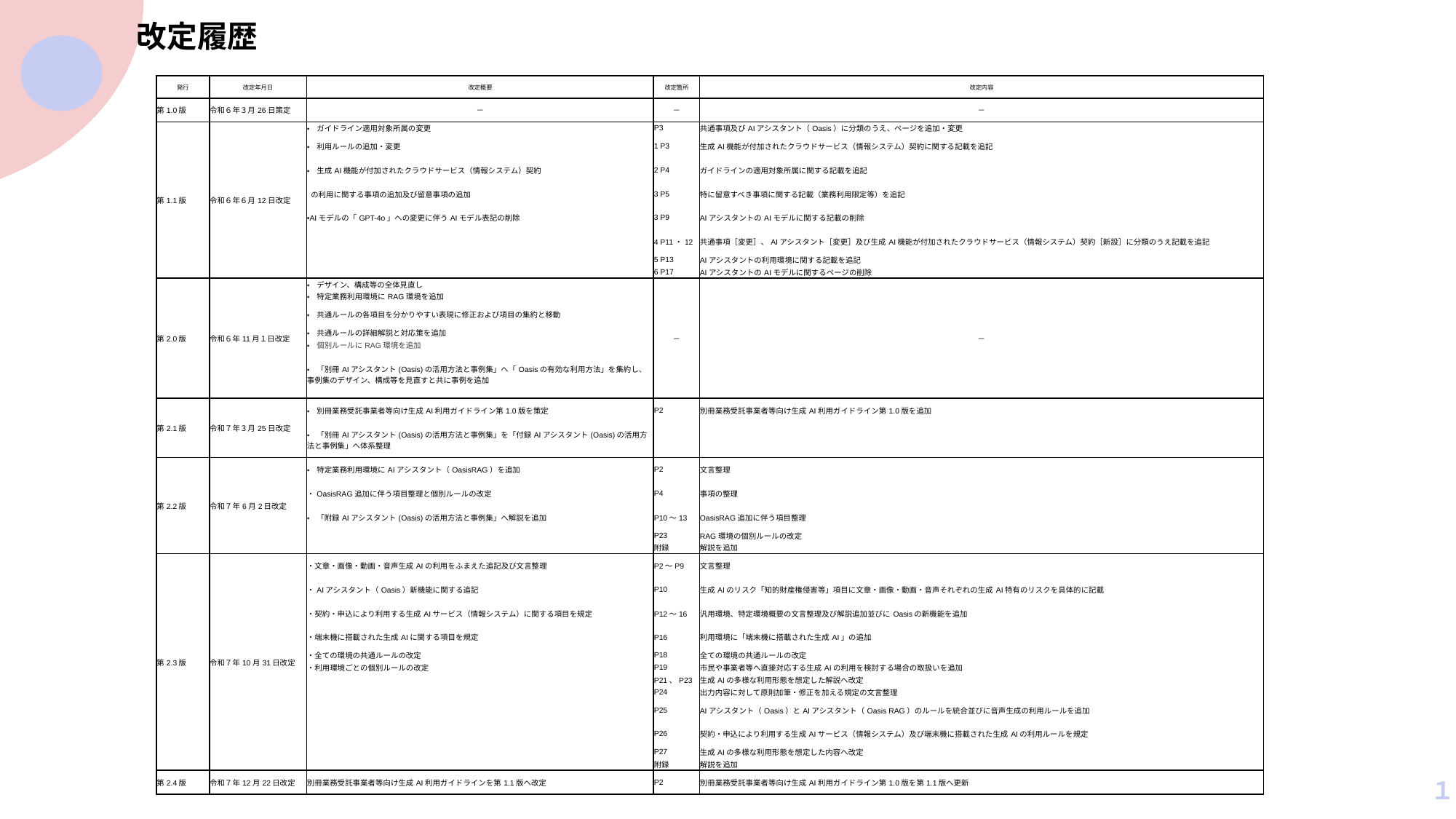

改定履歴
| 発行 | 改定年月日 | 改定概要 | 改定箇所 | 改定内容 |
| --- | --- | --- | --- | --- |
| 第1.0版 | 令和６年３月26日策定 | － | － | － |
| 第1.1版 | 令和６年６月12日改定 | •ガイドライン適用対象所属の変更 | P3 | 共通事項及びAIアシスタント（Oasis）に分類のうえ、ページを追加・変更 |
|  |  | •利用ルールの追加・変更 | 1 P3 | 生成AI機能が付加されたクラウドサービス（情報システム）契約に関する記載を追記 |
|  |  | •生成AI機能が付加されたクラウドサービス（情報システム）契約 | 2 P4 | ガイドラインの適用対象所属に関する記載を追記 |
|  |  | の利用に関する事項の追加及び留意事項の追加 | 3 P5 | 特に留意すべき事項に関する記載（業務利用限定等）を追記 |
|  |  | •AIモデルの「GPT-4o」への変更に伴うAIモデル表記の削除 | 3 P9 | AIアシスタントのAIモデルに関する記載の削除 |
|  |  |  | 4 P11・12 | 共通事項［変更］、AIアシスタント［変更］及び生成AI機能が付加されたクラウドサービス（情報システム）契約［新設］に分類のうえ記載を追記 |
|  |  |  | 5 P13 | AIアシスタントの利用環境に関する記載を追記 |
|  |  |  | 6 P17 | AIアシスタントのAIモデルに関するページの削除 |
| 第2.0版 | 令和６年11月１日改定 | •デザイン、構成等の全体見直し | － | － |
|  |  | •特定業務利用環境にRAG環境を追加 |  |  |
|  |  | •共通ルールの各項目を分かりやすい表現に修正および項目の集約と移動 |  |  |
|  |  | •共通ルールの詳細解説と対応策を追加 |  |  |
|  |  | •個別ルールにRAG環境を追加 |  |  |
|  |  | •「別冊AIアシスタント(Oasis)の活用方法と事例集」へ「Oasisの有効な利用方法」を集約し、事例集のデザイン、構成等を見直すと共に事例を追加 |  |  |
| 第2.1版 | 令和７年３月25日改定 | •別冊業務受託事業者等向け生成AI利用ガイドライン第1.0版を策定 | P2 | 別冊業務受託事業者等向け生成AI利用ガイドライン第1.0版を追加 |
|  |  | •「別冊AIアシスタント(Oasis)の活用方法と事例集」を「付録AIアシスタント(Oasis)の活用方法と事例集」へ体系整理 |  |  |
| 第2.2版 | 令和７年6月2日改定 | •特定業務利用環境にAIアシスタント（OasisRAG）を追加 | P2 | 文言整理 |
|  |  | ・OasisRAG追加に伴う項目整理と個別ルールの改定 | P4 | 事項の整理 |
|  |  | •「附録AIアシスタント(Oasis)の活用方法と事例集」へ解説を追加 | P10～13 | OasisRAG追加に伴う項目整理 |
|  |  |  | P23 | RAG環境の個別ルールの改定 |
|  |  |  | 附録 | 解説を追加 |
| 第2.3版 | 令和７年10月31日改定 | ・文章・画像・動画・音声生成AIの利用をふまえた追記及び文言整理 | P2～P9 | 文言整理 |
|  |  | ・AIアシスタント（Oasis）新機能に関する追記 | P10 | 生成AIのリスク「知的財産権侵害等」項目に文章・画像・動画・音声それぞれの生成AI特有のリスクを具体的に記載 |
|  |  | ・契約・申込により利用する生成AIサービス（情報システム）に関する項目を規定 | P12～16 | 汎用環境、特定環境概要の文言整理及び解説追加並びにOasisの新機能を追加 |
|  |  | ・端末機に搭載された生成AIに関する項目を規定 | P16 | 利用環境に「端末機に搭載された生成AI」の追加 |
|  |  | ・全ての環境の共通ルールの改定 | P18 | 全ての環境の共通ルールの改定 |
|  |  | ・利用環境ごとの個別ルールの改定 | P19 | 市民や事業者等へ直接対応する生成AIの利用を検討する場合の取扱いを追加 |
|  |  |  | P21、P23 | 生成AIの多様な利用形態を想定した解説へ改定 |
|  |  |  | P24 | 出力内容に対して原則加筆・修正を加える規定の文言整理 |
|  |  |  | P25 | AIアシスタント（Oasis）とAIアシスタント（Oasis RAG）のルールを統合並びに音声生成の利用ルールを追加 |
|  |  |  | P26 | 契約・申込により利用する生成AIサービス（情報システム）及び端末機に搭載された生成AIの利用ルールを規定 |
|  |  |  | P27 | 生成AIの多様な利用形態を想定した内容へ改定 |
|  |  |  | 附録 | 解説を追加 |
| 第2.4版 | 令和７年12月22日改定 | 別冊業務受託事業者等向け生成AI利用ガイドラインを第1.1版へ改定 | P2 | 別冊業務受託事業者等向け生成AI利用ガイドライン第1.0版を第1.1版へ更新 |
１